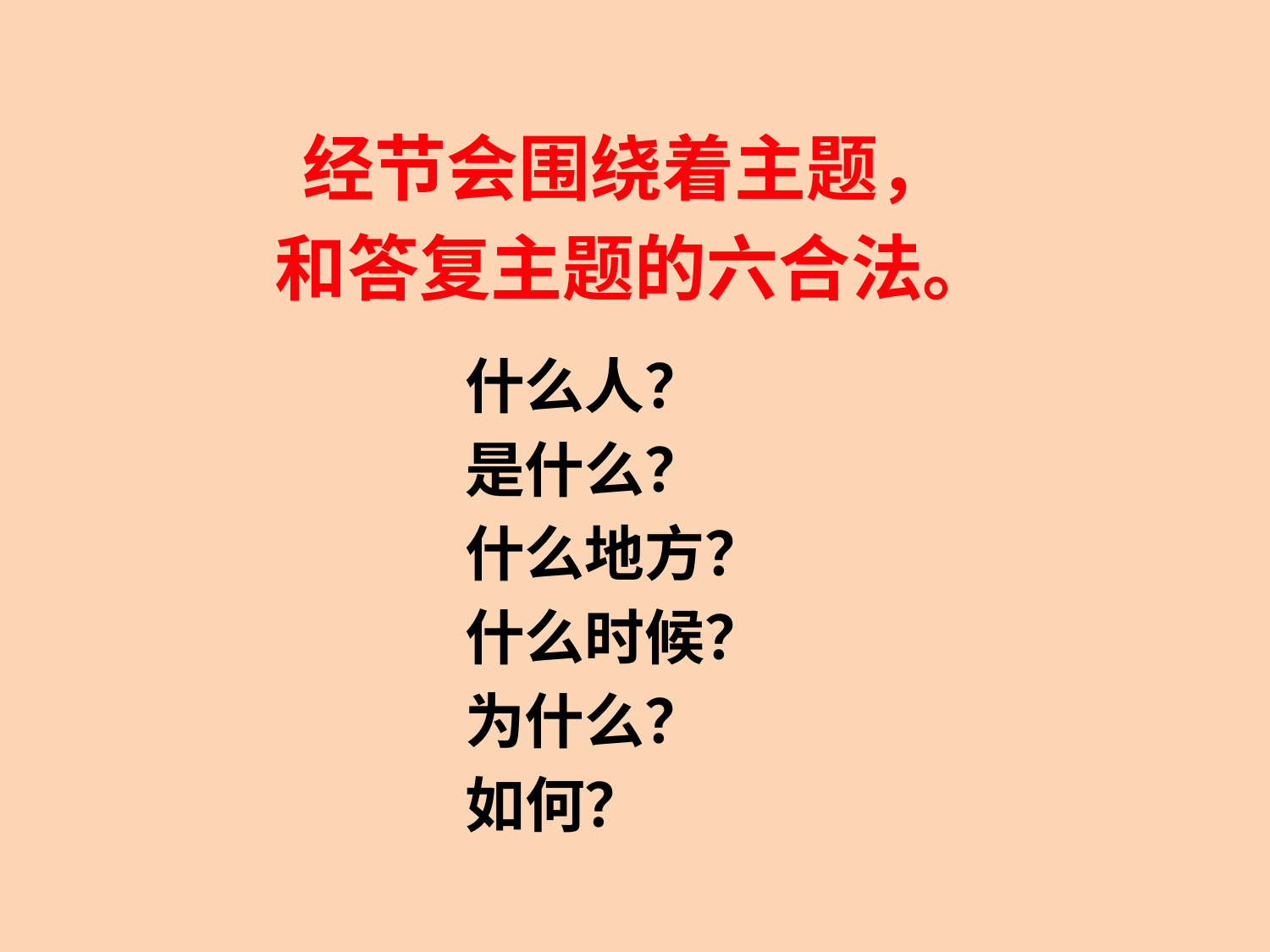

经节会围绕着主题，
和答复主题的六合法。

什么人？
是什么？
什么地方？
什么时候？
为什么？
如何？